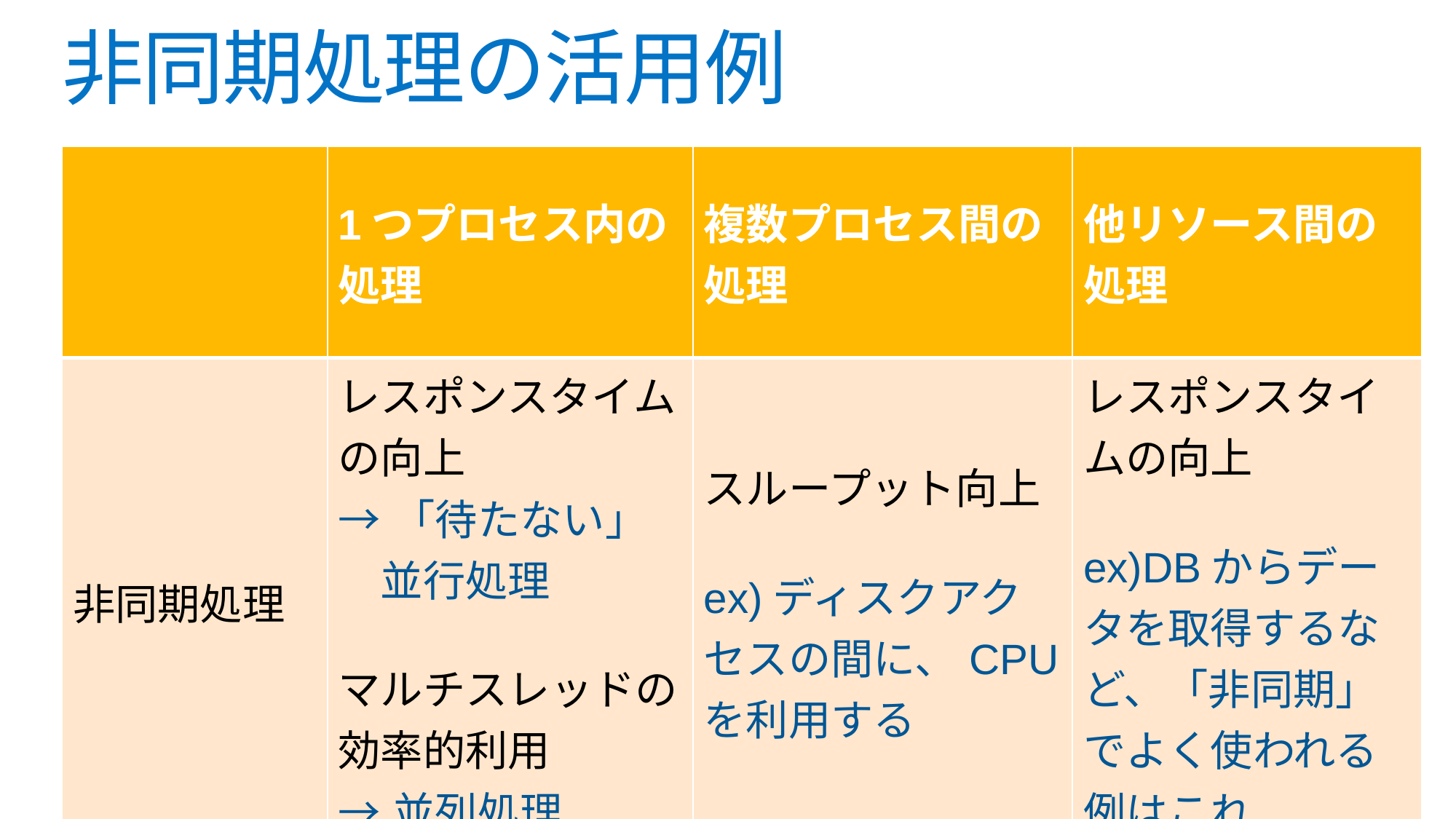

# 非同期処理の活用例
|  | 1つプロセス内の処理 | 複数プロセス間の処理 | 他リソース間の処理 |
| --- | --- | --- | --- |
| 非同期処理 | レスポンスタイムの向上 →「待たない」 　並行処理 マルチスレッドの効率的利用 →並列処理 | スループット向上 ex)ディスクアクセスの間に、CPUを利用する | レスポンスタイムの向上 ex)DBからデータを取得するなど、「非同期」でよく使われる例はこれ |